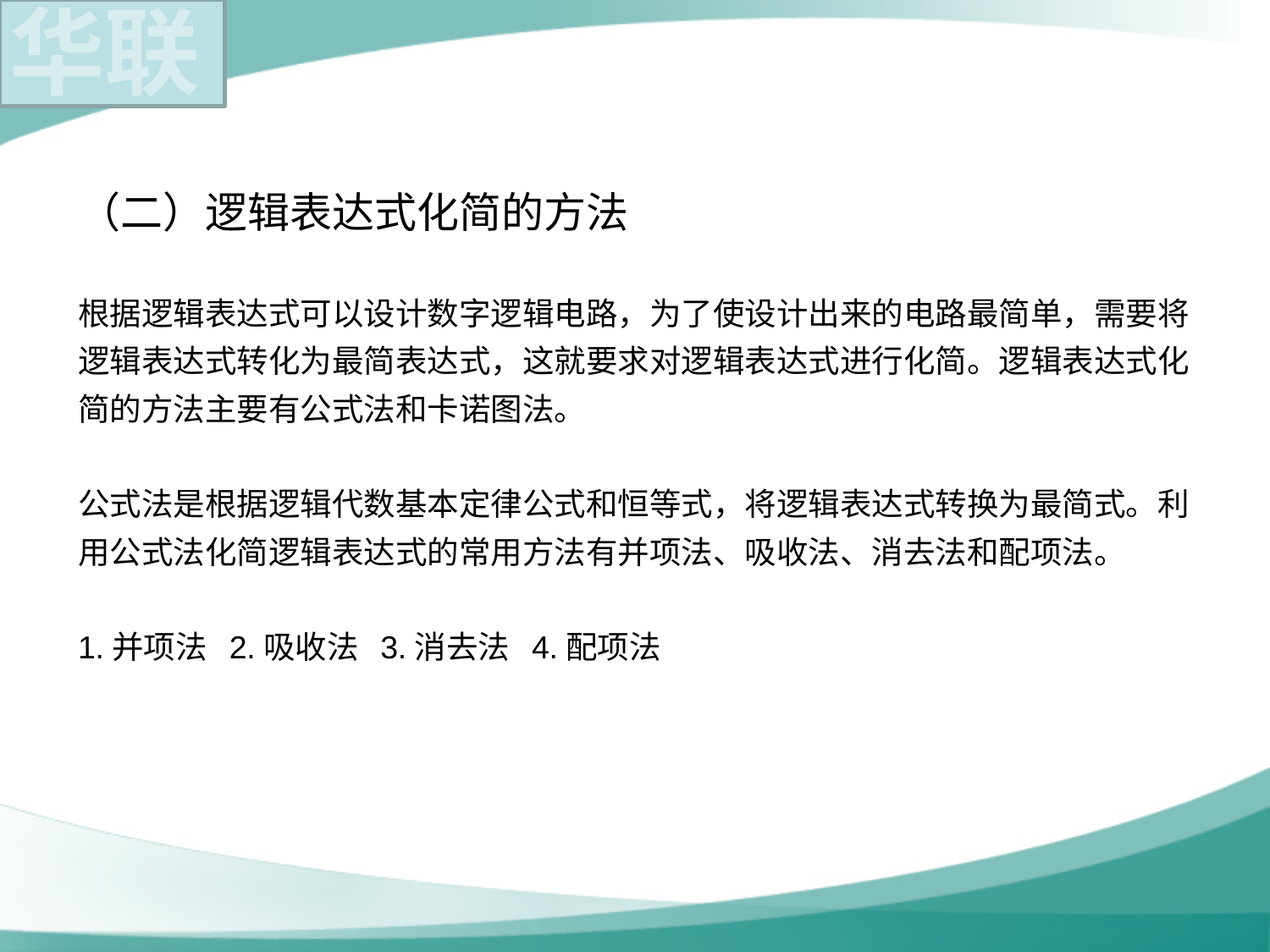

（二）逻辑表达式化简的方法

根据逻辑表达式可以设计数字逻辑电路，为了使设计出来的电路最简单，需要将逻辑表达式转化为最简表达式，这就要求对逻辑表达式进行化简。逻辑表达式化简的方法主要有公式法和卡诺图法。

公式法是根据逻辑代数基本定律公式和恒等式，将逻辑表达式转换为最简式。利用公式法化简逻辑表达式的常用方法有并项法、吸收法、消去法和配项法。

1.并项法  2.吸收法  3.消去法  4.配项法